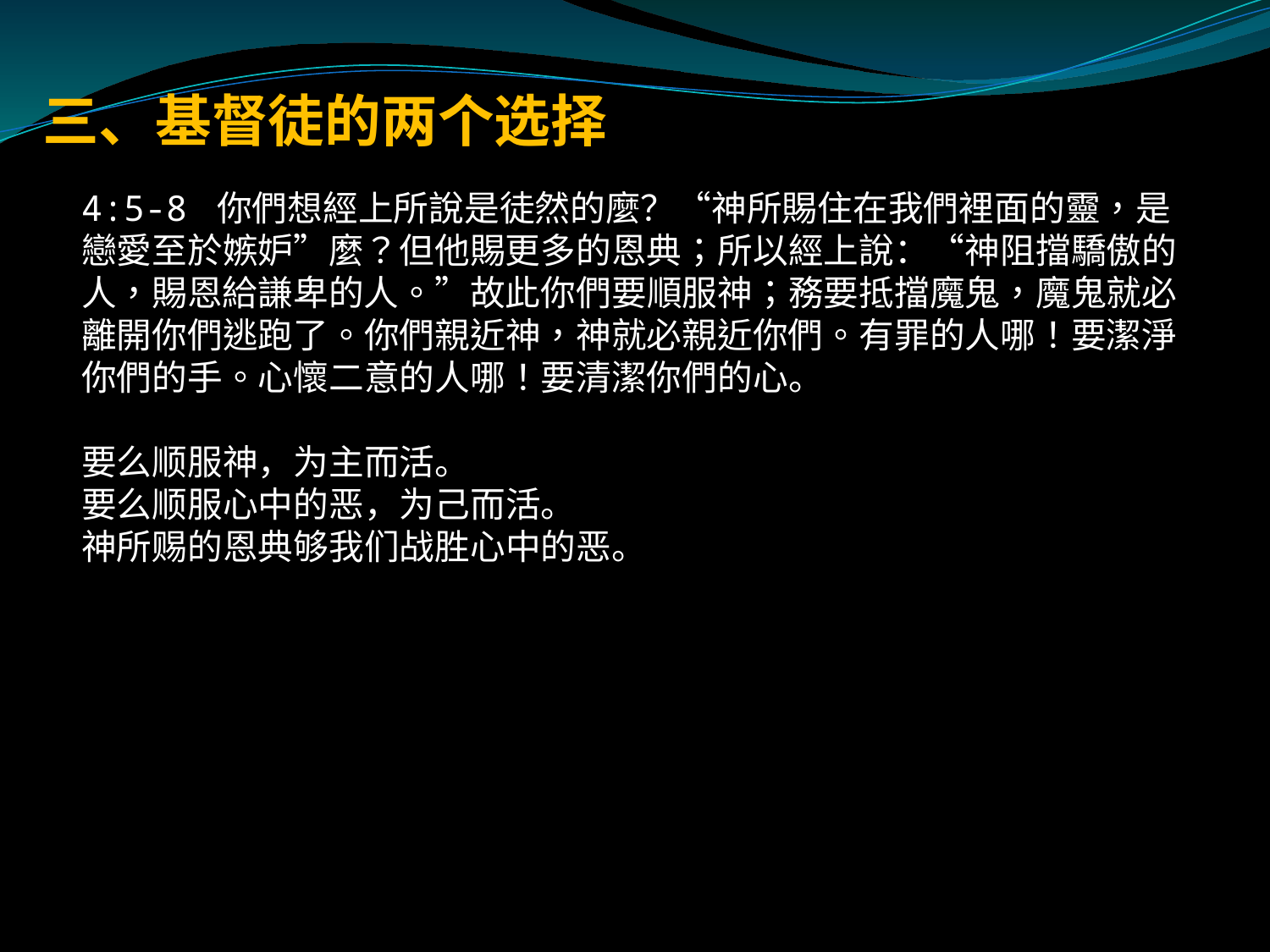

# 三、基督徒的两个选择
4:5-8 你們想經上所說是徒然的麼？“神所賜住在我們裡面的靈，是戀愛至於嫉妒”麼？但他賜更多的恩典；所以經上說：“神阻擋驕傲的人，賜恩給謙卑的人。”故此你們要順服神；務要抵擋魔鬼，魔鬼就必離開你們逃跑了。你們親近神，神就必親近你們。有罪的人哪！要潔淨你們的手。心懷二意的人哪！要清潔你們的心。

要么顺服神，为主而活。
要么顺服心中的恶，为己而活。
神所赐的恩典够我们战胜心中的恶。